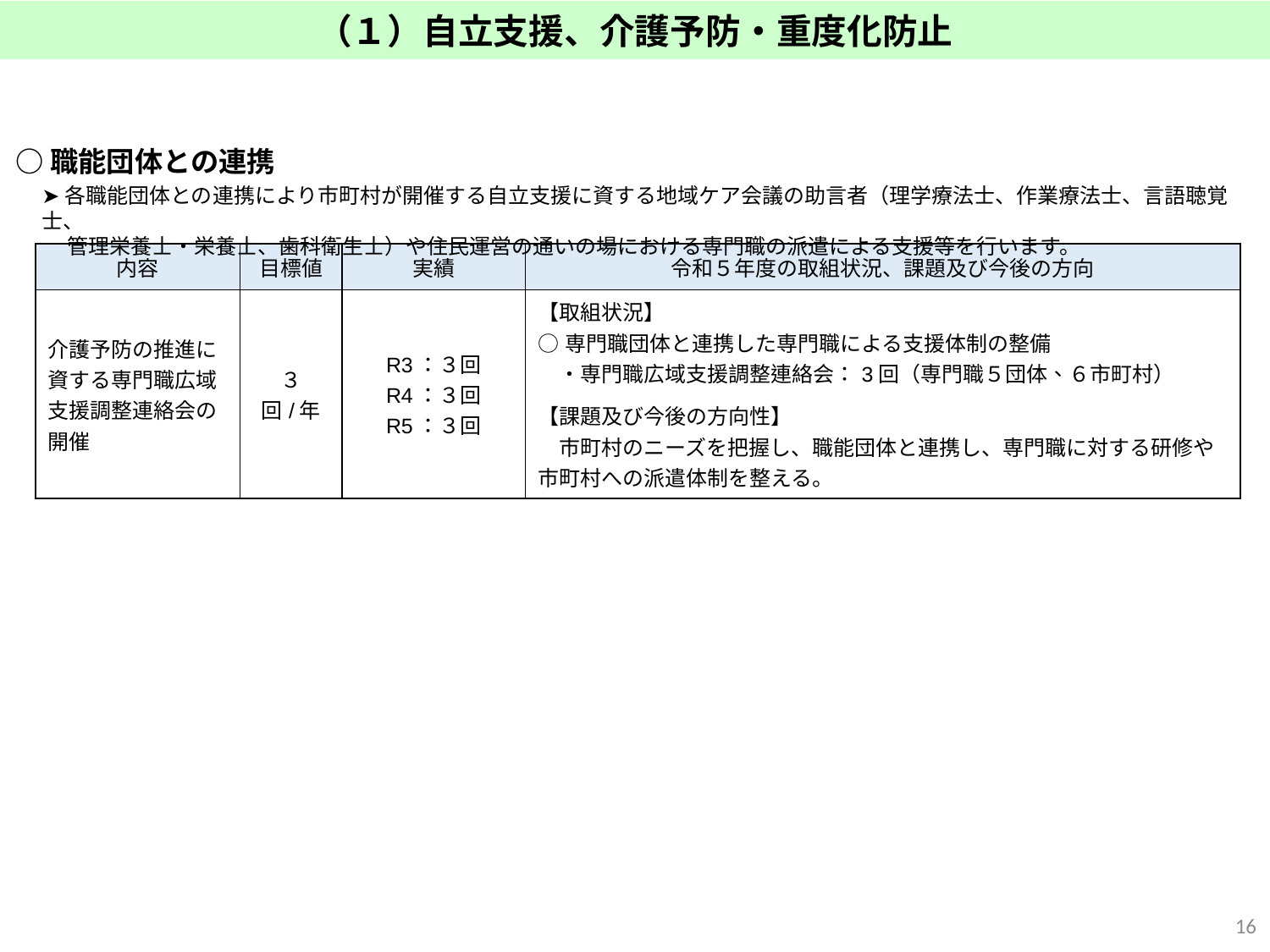

（１）自立支援、介護予防・重度化防止
○職能団体との連携
➤各職能団体との連携により市町村が開催する自立支援に資する地域ケア会議の助言者（理学療法士、作業療法士、言語聴覚士、
　 管理栄養士・栄養士、歯科衛生士）や住民運営の通いの場における専門職の派遣による支援等を行います。
| 内容 | 目標値 | 実績 | 令和５年度の取組状況、課題及び今後の方向 |
| --- | --- | --- | --- |
| 介護予防の推進に資する専門職広域支援調整連絡会の開催 | ３回/年 | R3：３回 R4：３回 R5：３回 | 【取組状況】 ○専門職団体と連携した専門職による支援体制の整備 　・専門職広域支援調整連絡会：3回（専門職５団体、６市町村） 【課題及び今後の方向性】 　市町村のニーズを把握し、職能団体と連携し、専門職に対する研修や市町村への派遣体制を整える。 |
16